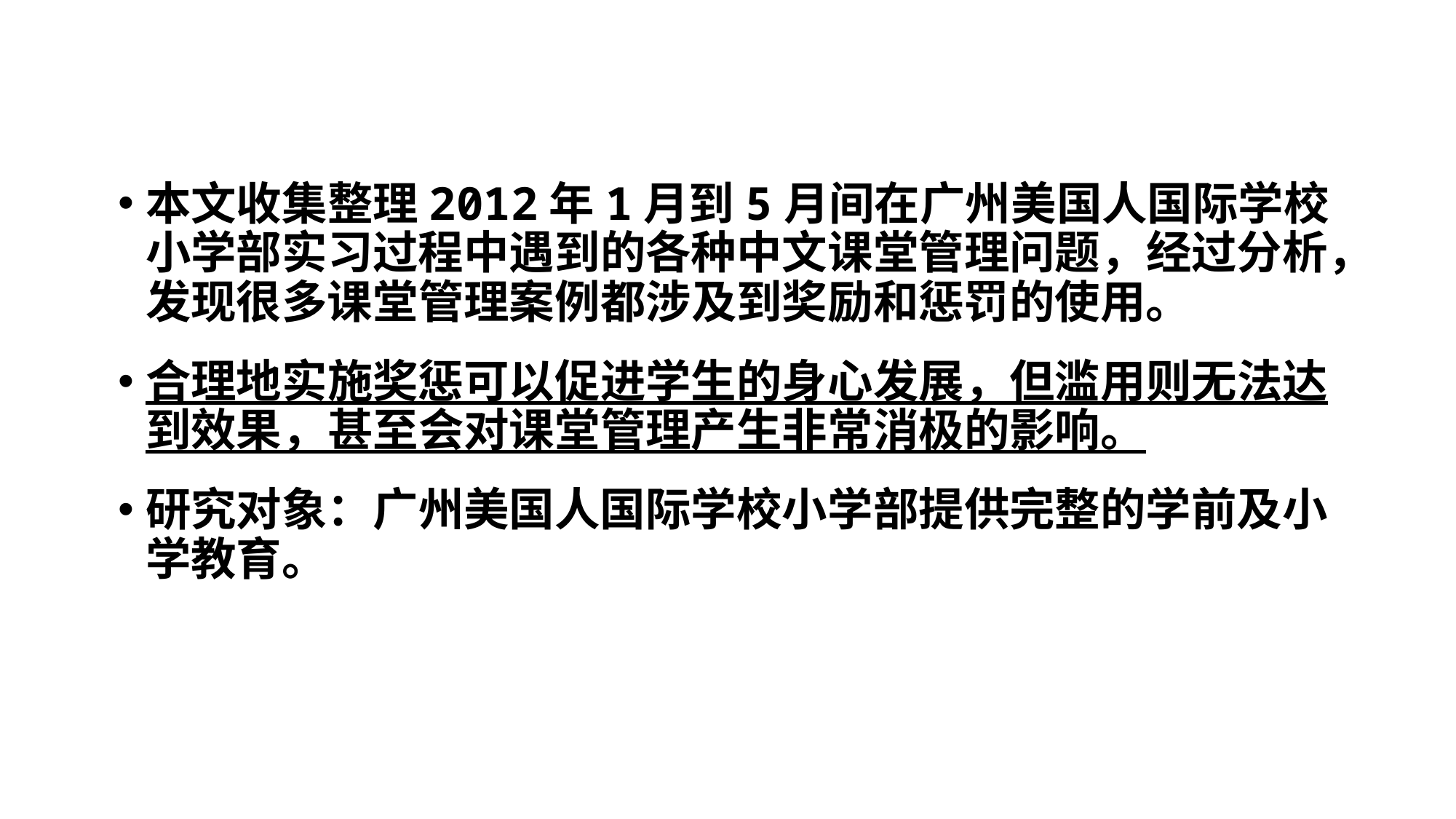

本文收集整理2012年1月到5月间在广州美国人国际学校小学部实习过程中遇到的各种中文课堂管理问题，经过分析，发现很多课堂管理案例都涉及到奖励和惩罚的使用。
合理地实施奖惩可以促进学生的身心发展，但滥用则无法达到效果，甚至会对课堂管理产生非常消极的影响。
研究对象：广州美国人国际学校小学部提供完整的学前及小学教育。